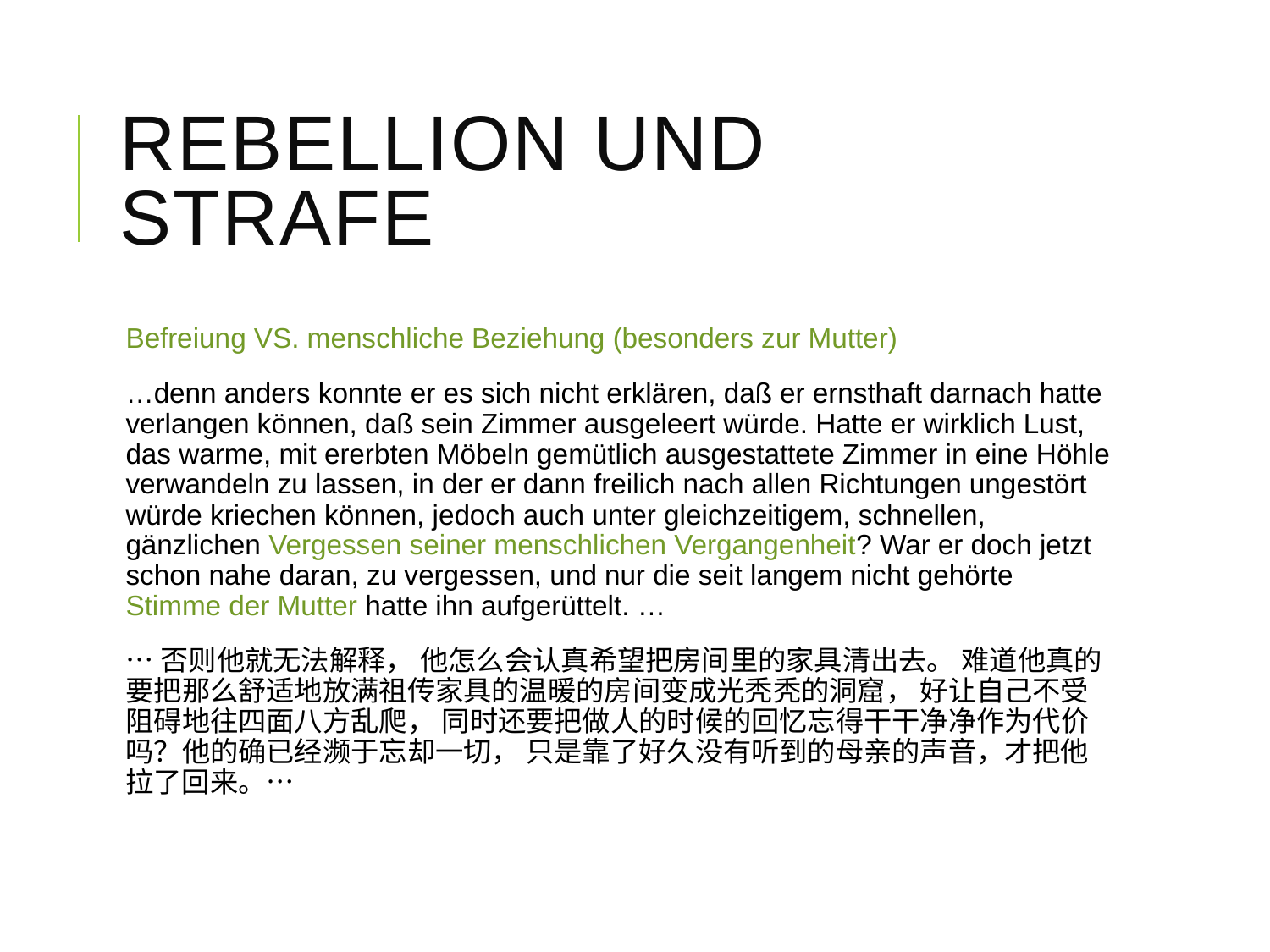

# Rebellion und Strafe
Befreiung VS. menschliche Beziehung (besonders zur Mutter)
…denn anders konnte er es sich nicht erklären, daß er ernsthaft darnach hatte verlangen können, daß sein Zimmer ausgeleert würde. Hatte er wirklich Lust, das warme, mit ererbten Möbeln gemütlich ausgestattete Zimmer in eine Höhle verwandeln zu lassen, in der er dann freilich nach allen Richtungen ungestört würde kriechen können, jedoch auch unter gleichzeitigem, schnellen, gänzlichen Vergessen seiner menschlichen Vergangenheit? War er doch jetzt schon nahe daran, zu vergessen, und nur die seit langem nicht gehörte Stimme der Mutter hatte ihn aufgerüttelt. …
…否则他就无法解释， 他怎么会认真希望把房间里的家具清出去。 难道他真的要把那么舒适地放满祖传家具的温暖的房间变成光秃秃的洞窟， 好让自己不受阻碍地往四面八方乱爬， 同时还要把做人的时候的回忆忘得干干净净作为代价吗？他的确已经濒于忘却一切， 只是靠了好久没有听到的母亲的声音，才把他拉了回来。…